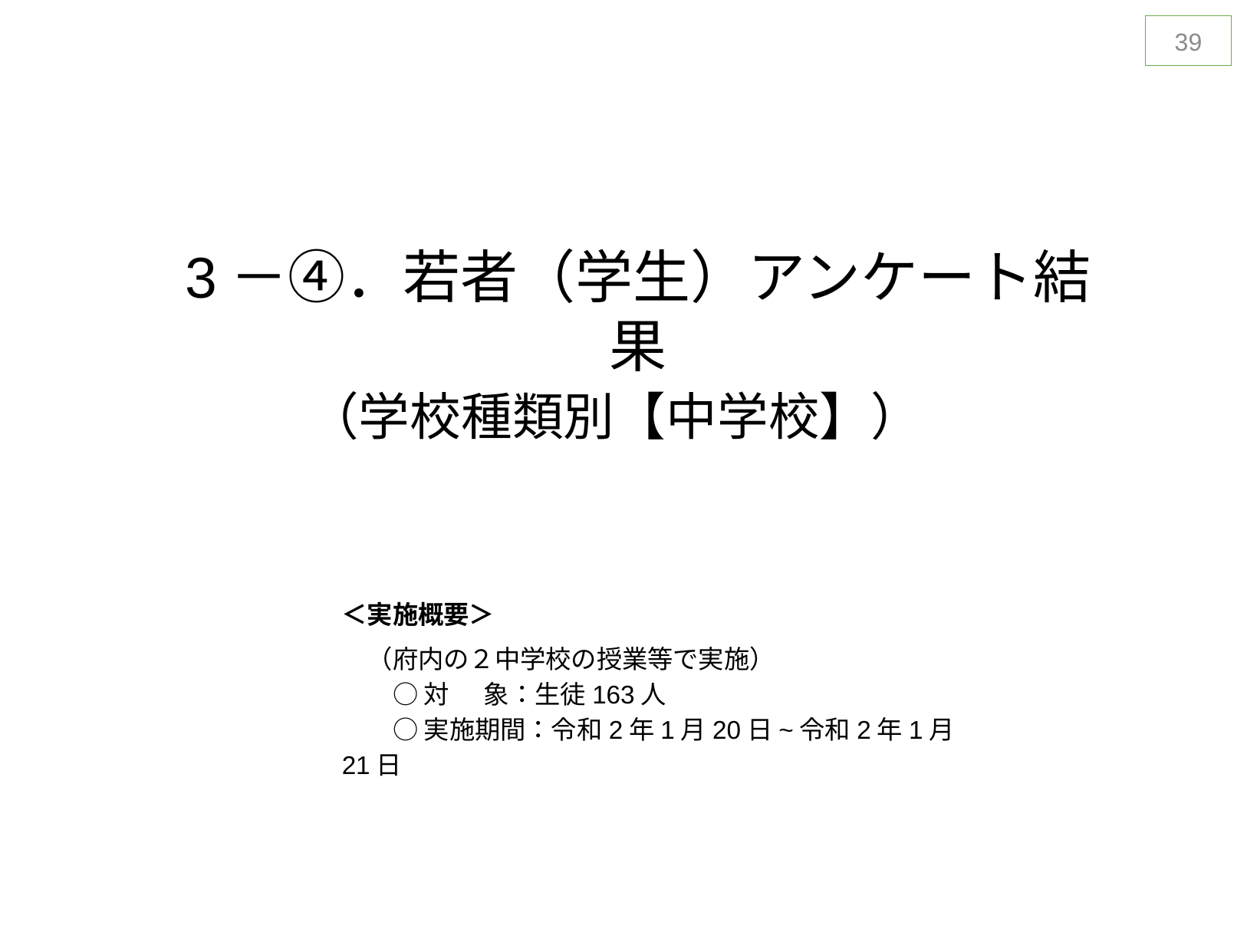

39
3－④．若者（学生）アンケート結果
（学校種類別【中学校】）
＜実施概要＞
　（府内の２中学校の授業等で実施）
　　○ 対      象：生徒163人
　　○ 実施期間：令和2年1月20日~令和2年1月21日